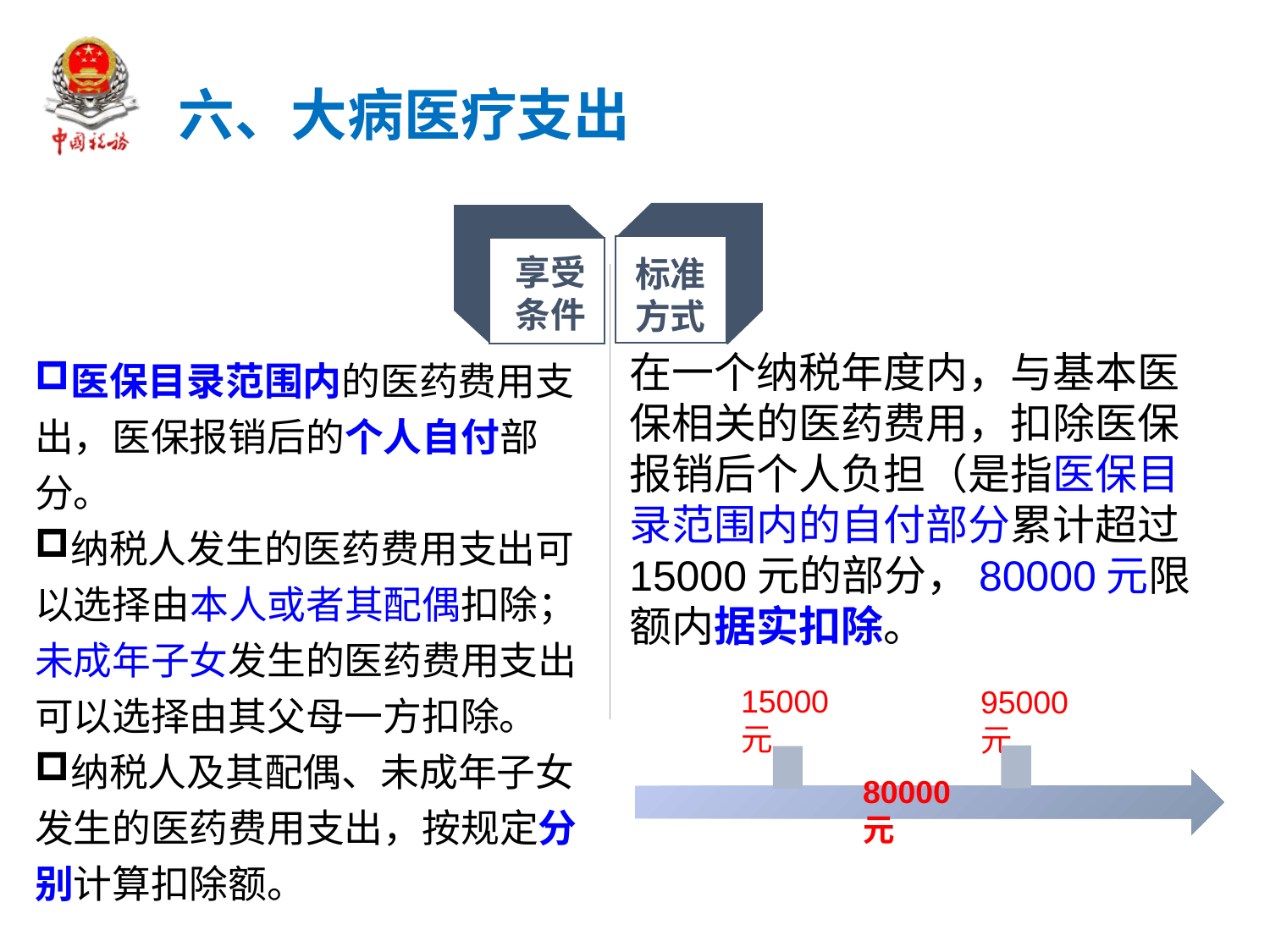

六、大病医疗支出
继续教育

享受
条件
标准
方式
在一个纳税年度内，与基本医保相关的医药费用，扣除医保报销后个人负担（是指医保目录范围内的自付部分累计超过15000元的部分，80000元限额内据实扣除。

医保目录范围内的医药费用支出，医保报销后的个人自付部分。
纳税人发生的医药费用支出可以选择由本人或者其配偶扣除；未成年子女发生的医药费用支出可以选择由其父母一方扣除。
纳税人及其配偶、未成年子女发生的医药费用支出，按规定分别计算扣除额。

15000元
95000元

80000元